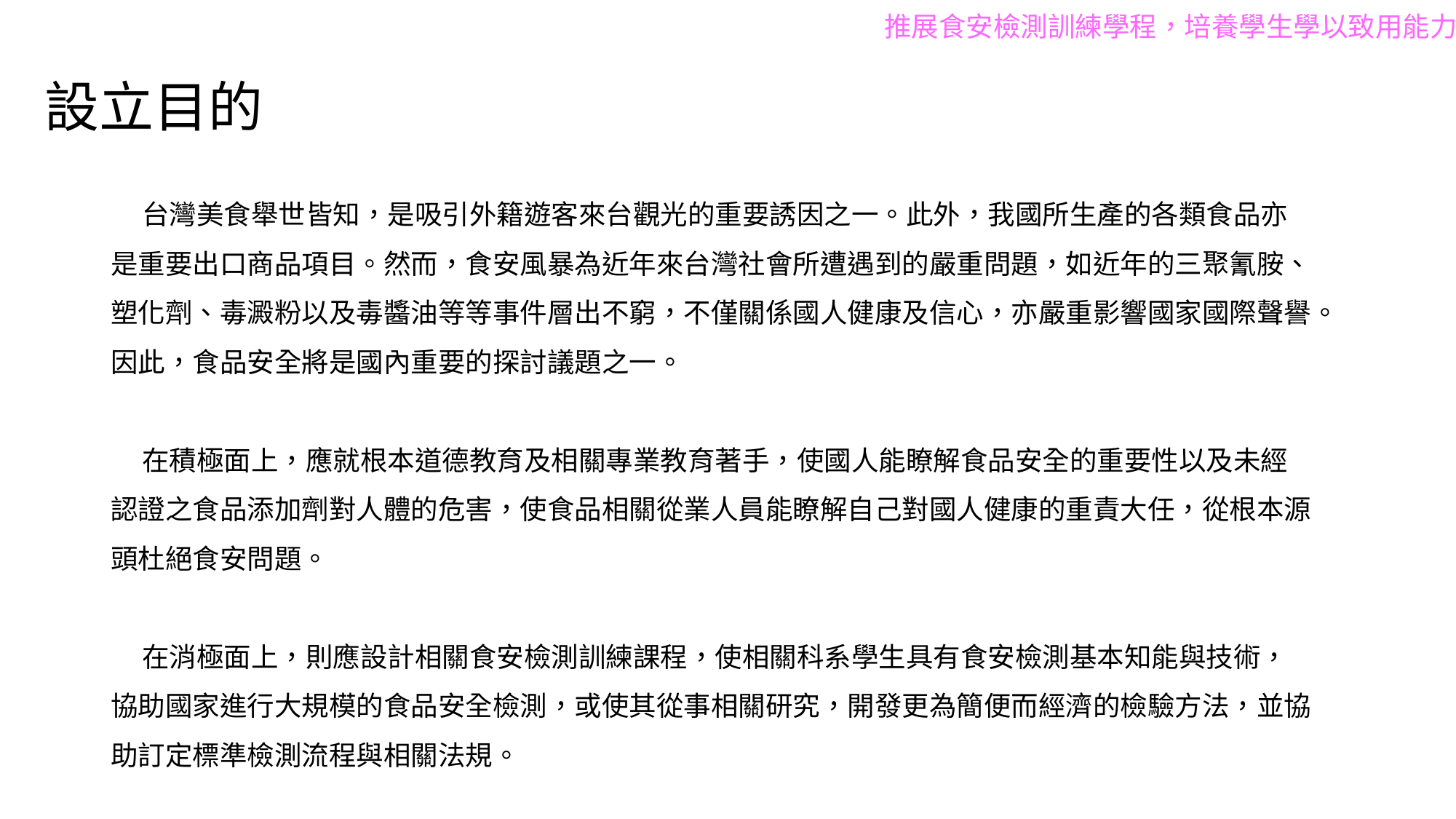

推展食安檢測訓練學程，培養學生學以致用能力
# 設立目的
    台灣美食舉世皆知，是吸引外籍遊客來台觀光的重要誘因之一。此外，我國所生產的各類食品亦是重要出口商品項目。然而，食安風暴為近年來台灣社會所遭遇到的嚴重問題，如近年的三聚氰胺、塑化劑、毒澱粉以及毒醬油等等事件層出不窮，不僅關係國人健康及信心，亦嚴重影響國家國際聲譽。因此，食品安全將是國內重要的探討議題之一。

    在積極面上，應就根本道德教育及相關專業教育著手，使國人能瞭解食品安全的重要性以及未經認證之食品添加劑對人體的危害，使食品相關從業人員能瞭解自己對國人健康的重責大任，從根本源頭杜絕食安問題。

    在消極面上，則應設計相關食安檢測訓練課程，使相關科系學生具有食安檢測基本知能與技術，協助國家進行大規模的食品安全檢測，或使其從事相關研究，開發更為簡便而經濟的檢驗方法，並協助訂定標準檢測流程與相關法規。